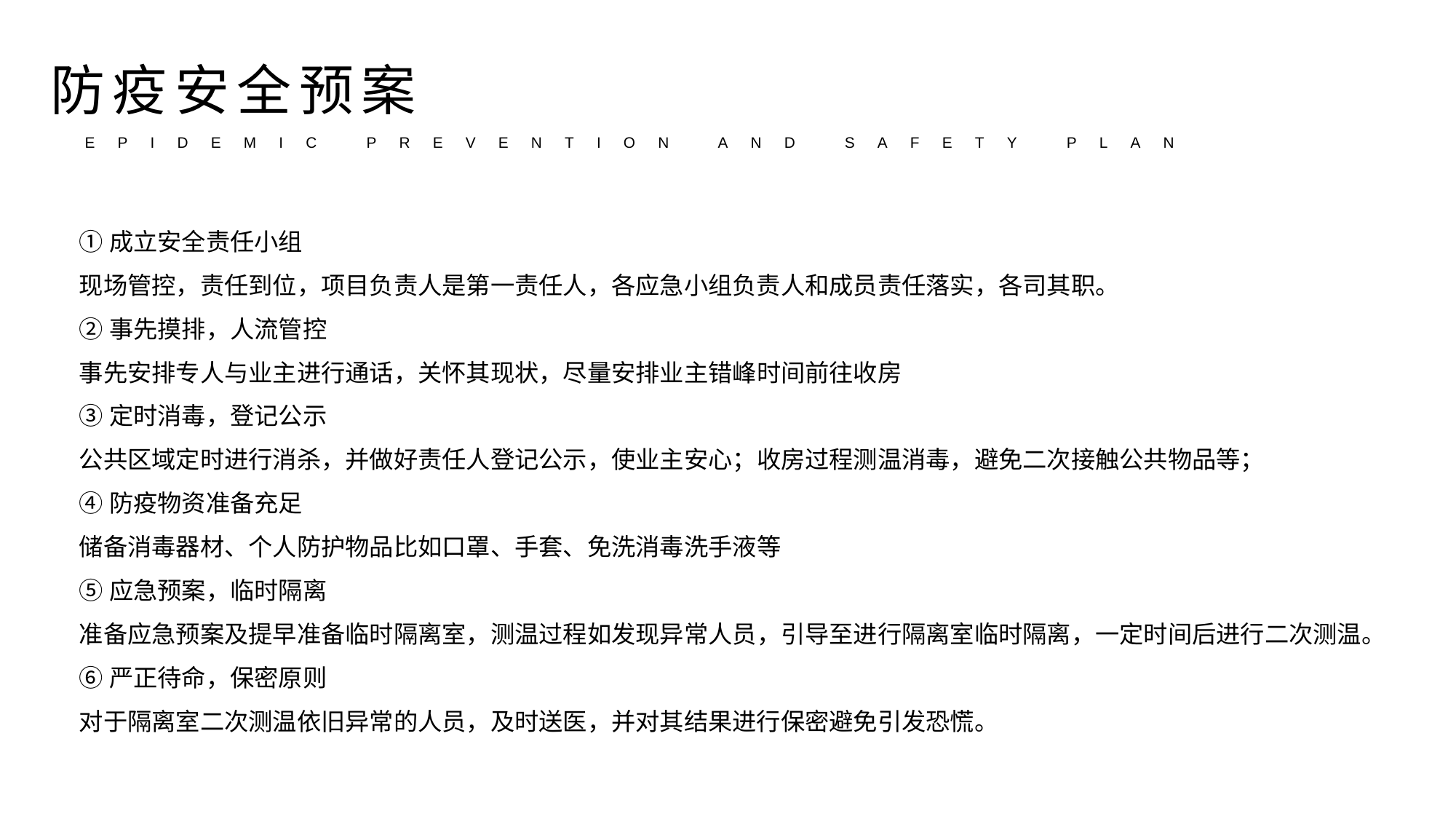

防疫安全预案
EPIDEMIC PREVENTION AND SAFETY PLAN
①成立安全责任小组
现场管控，责任到位，项目负责人是第一责任人，各应急小组负责人和成员责任落实，各司其职。
②事先摸排，人流管控
事先安排专人与业主进行通话，关怀其现状，尽量安排业主错峰时间前往收房
③定时消毒，登记公示
公共区域定时进行消杀，并做好责任人登记公示，使业主安心；收房过程测温消毒，避免二次接触公共物品等；
④防疫物资准备充足
储备消毒器材、个人防护物品比如口罩、手套、免洗消毒洗手液等
⑤应急预案，临时隔离
准备应急预案及提早准备临时隔离室，测温过程如发现异常人员，引导至进行隔离室临时隔离，一定时间后进行二次测温。
⑥严正待命，保密原则
对于隔离室二次测温依旧异常的人员，及时送医，并对其结果进行保密避免引发恐慌。